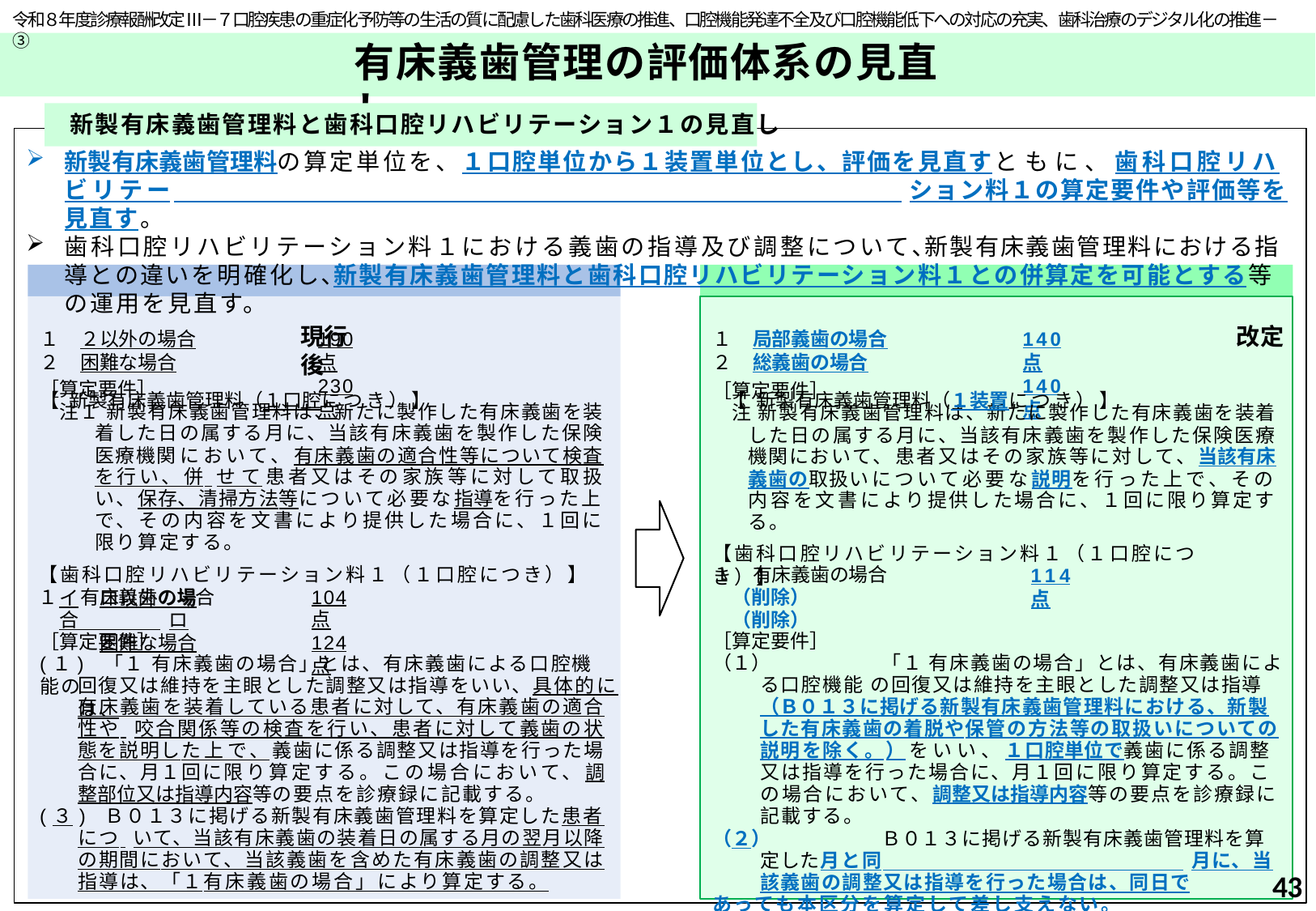

令和８年度診療報酬改定 Ⅲ－７口腔疾患の重症化予防等の生活の質に配慮した歯科医療の推進、口腔機能発達不全及び口腔機能低下への対応の充実、歯科治療のデジタル化の推進－③

# 有床義歯管理の評価体系の見直し
新製有床義歯管理料と歯科口腔リハビリテーション１の見直し
新製有床義歯管理料の算定単位を、１口腔単位から１装置単位とし、評価を見直すともに、歯科口腔リハビリテー                                                     ション料１の算定要件や評価等を見直す。
歯科口腔リハビリテーション料１における義歯の指導及び調整について､新製有床義歯管理料における指導との違いを明確化し､新製有床義歯管理料と歯科口腔リハビリテーション料１との併算定を可能とする等の運用を見直す。
現行	改定後
【新製有床義歯管理料（１口腔につき）】	【新製有床義歯管理料（１装置につき）】

１	２以外の場合
２	困難な場合
190点
230点
１	局部義歯の場合
２	総義歯の場合
140点
140点
［算定要件］
注１ 新製有床義歯管理料は、新たに製作した有床義歯を装着した日の属する月に、当該有床義歯を製作した保険医療機関において、有床義歯の適合性等について検査を行い、併 せて患者又はその家族等に対して取扱い、保存、清掃方法等について必要な指導を行った上で、その内容を文書により提供した場合に、１回に限り算定する。
【歯科口腔リハビリテーション料１（１口腔につき）】
１	有床義歯の場合
［算定要件］
注 新製有床義歯管理料は、新たに製作した有床義歯を装着した日の属する月に、当該有床義歯を製作した保険医療機関において、患者又はその家族等に対して、当該有床義歯の取扱いについて必要な説明を行った上で、その内容を文書により提供した場合に、１回に限り算定する。
【歯科口腔リハビリテーション料１（１口腔につき）】
１	有床義歯の場合
（削除）
（削除）
114点
イ	ロ以外の場合       ロ	困難な場合
104点
124点
［算定要件］
［算定要件］
（１）	「１ 有床義歯の場合」とは、有床義歯による口腔機能 の回復又は維持を主眼とした調整又は指導（Ｂ０１３に掲げる新製有床義歯管理料における、新製した有床義歯の着脱や保管の方法等の取扱いについての説明を除く。）をいい、１口腔単位で義歯に係る調整又は指導を行った場合に、月１回に限り算定する。この場合において、調整又は指導内容等の要点を診療録に記載する。
（２）	Ｂ０１３に掲げる新製有床義歯管理料を算定した月と同                        月に、当該義歯の調整又は指導を行った場合は、同日で
あっても本区分を算定して差し支えない。
(１)	「１ 有床義歯の場合」とは、有床義歯による口腔機能の
回復又は維持を主眼とした調整又は指導をいい、具体的には、
有床義歯を装着している患者に対して、有床義歯の適合性や 咬合関係等の検査を行い、患者に対して義歯の状態を説明した上で、義歯に係る調整又は指導を行った場合に、月１回に限り算定する。この場合において、調整部位又は指導内容等の要点を診療録に記載する。
(３)  Ｂ０１３に掲げる新製有床義歯管理料を算定した患者につ いて、当該有床義歯の装着日の属する月の翌月以降の期間において、当該義歯を含めた有床義歯の調整又は指導は、「１有床義歯の場合」により算定する。
43